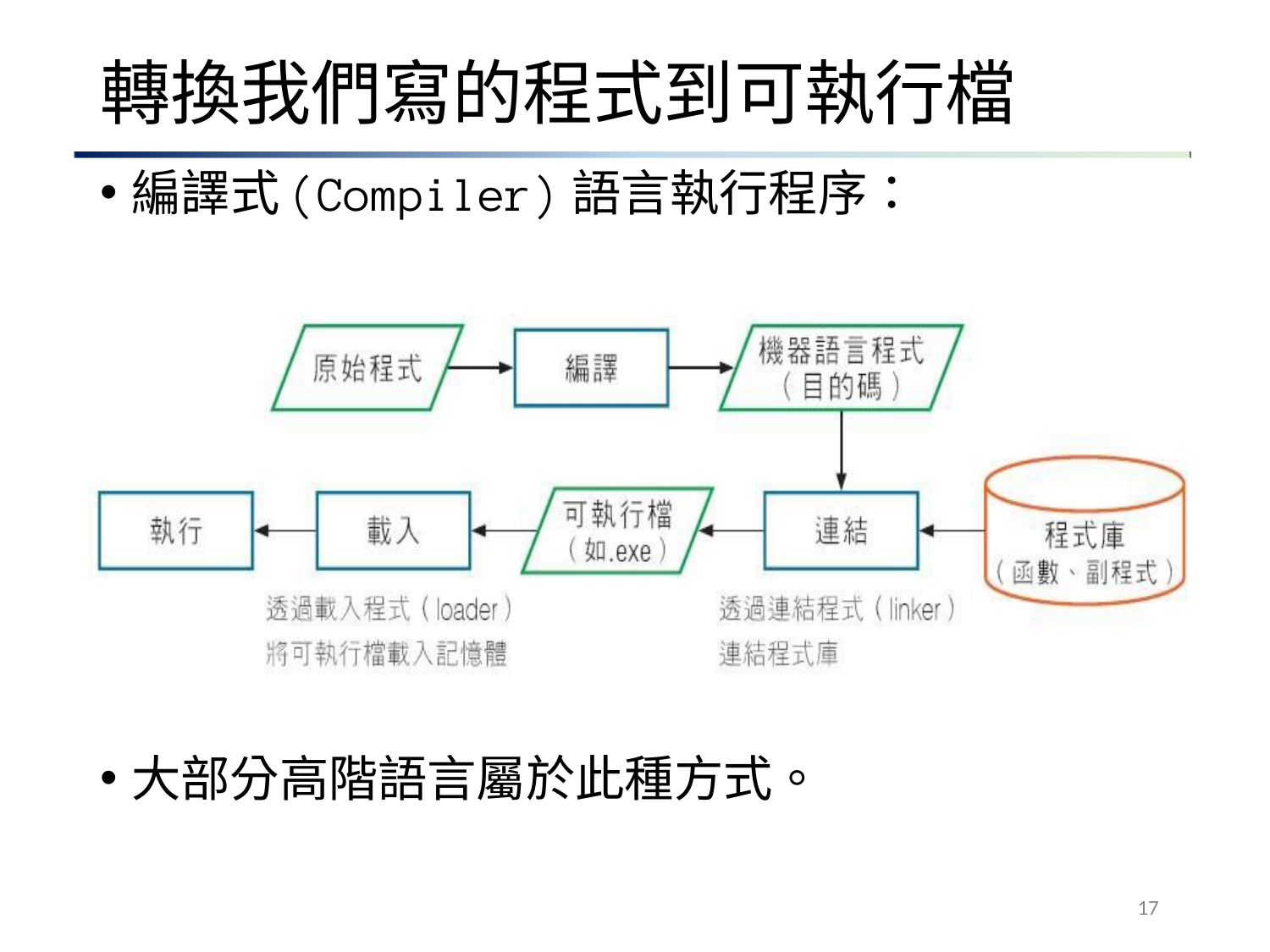

# 轉換我們寫的程式到可執行檔
編譯式(Compiler)語言執行程序：

大部分高階語言屬於此種方式。
17